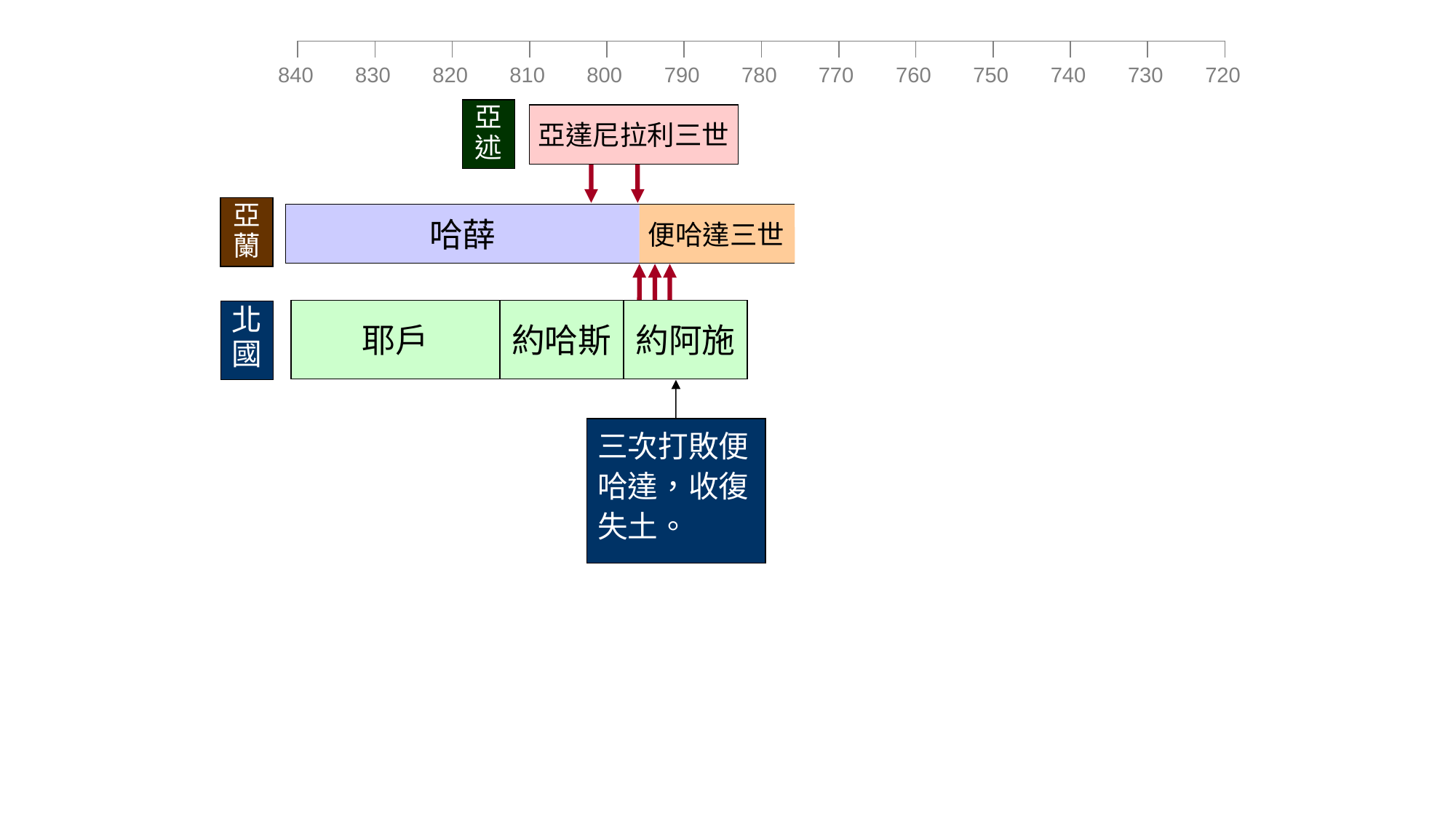

|  |  |  |  |  |  |  |  |  |  |  |  |
| --- | --- | --- | --- | --- | --- | --- | --- | --- | --- | --- | --- |
| 840 | 830 | 820 | 810 | 800 | 790 | 780 | 770 | 760 | 750 | 740 | 730 | 720 |
| --- | --- | --- | --- | --- | --- | --- | --- | --- | --- | --- | --- | --- |
亞
述
亞達尼拉利三世

亞
蘭

哈薛
便哈達三世

耶戶
約哈斯
約阿施
北
國

三次打敗便哈達，收復失土。